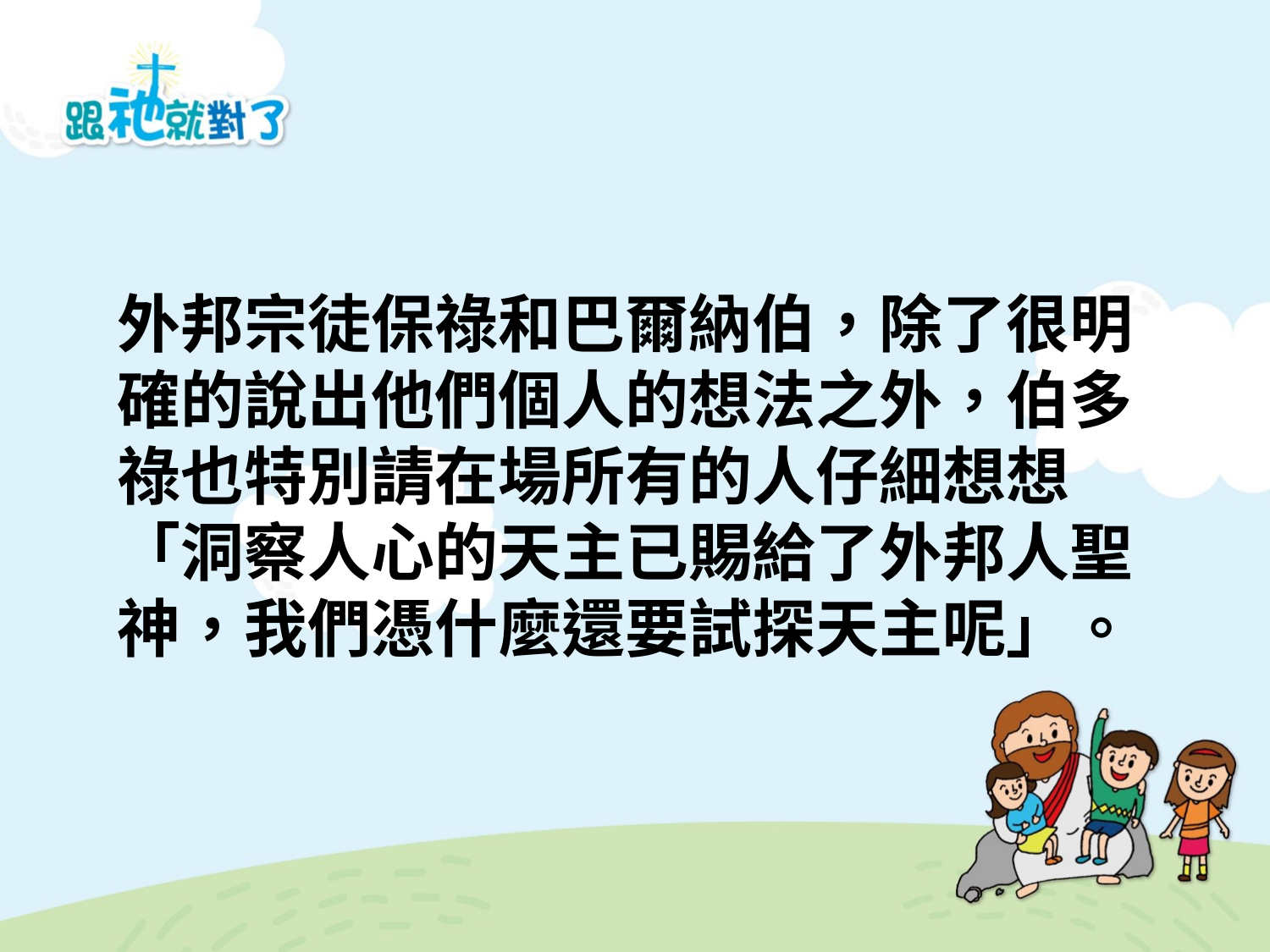

外邦宗徒保祿和巴爾納伯，除了很明確的說出他們個人的想法之外，伯多祿也特別請在場所有的人仔細想想「洞察人心的天主已賜給了外邦人聖神，我們憑什麼還要試探天主呢」。